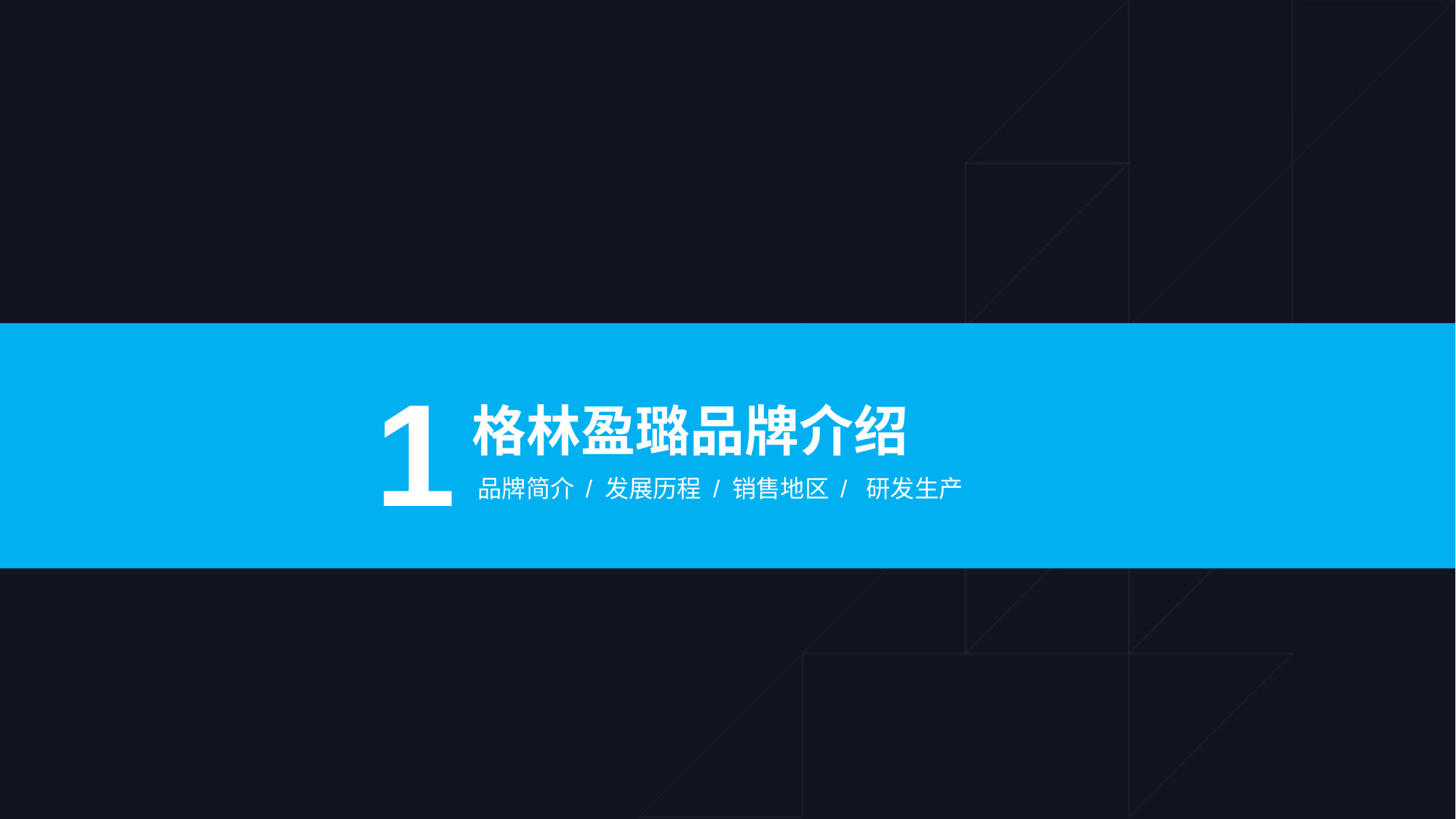

1
格林盈璐品牌介绍
品牌简介 / 发展历程 / 销售地区 /  研发生产